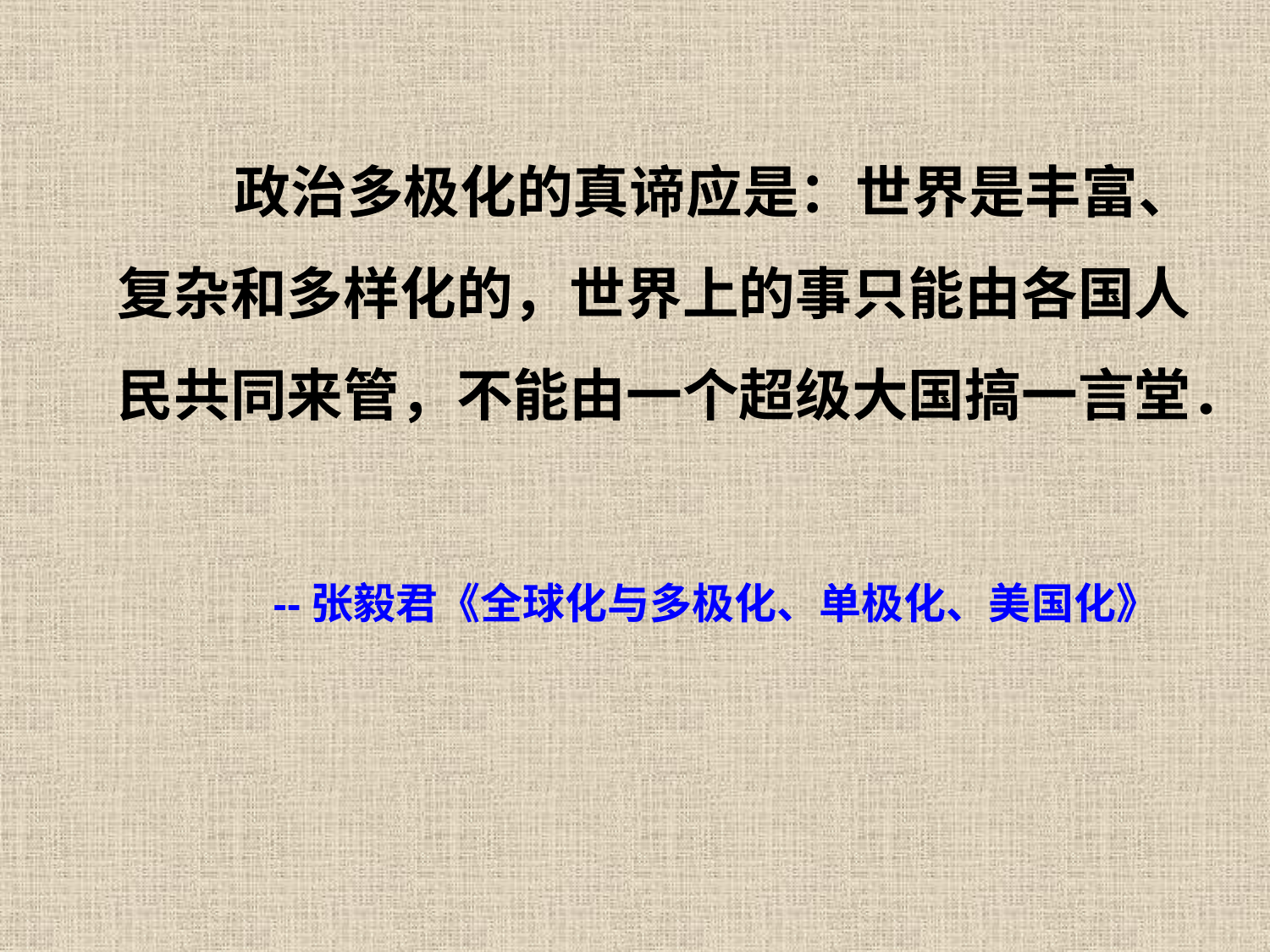

政治多极化的真谛应是：世界是丰富、复杂和多样化的，世界上的事只能由各国人民共同来管，不能由一个超级大国搞一言堂．
           --张毅君《全球化与多极化、单极化、美国化》